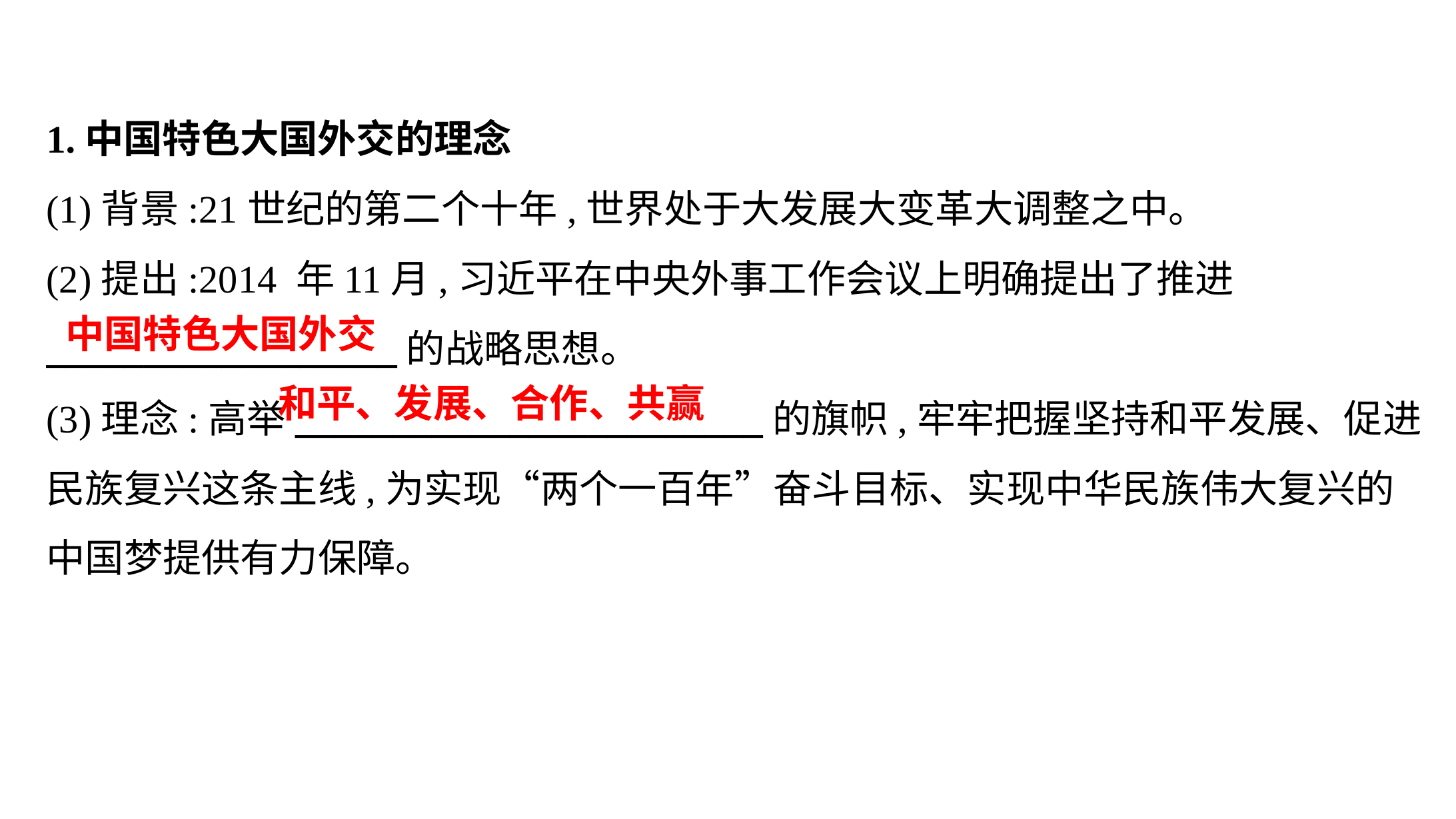

1.中国特色大国外交的理念
(1)背景:21世纪的第二个十年,世界处于大发展大变革大调整之中。
(2)提出:2014 年11月,习近平在中央外事工作会议上明确提出了推进
__________________的战略思想。
(3)理念:高举________________________的旗帜,牢牢把握坚持和平发展、促进
民族复兴这条主线,为实现“两个一百年”奋斗目标、实现中华民族伟大复兴的
中国梦提供有力保障。
中国特色大国外交
和平、发展、合作、共赢